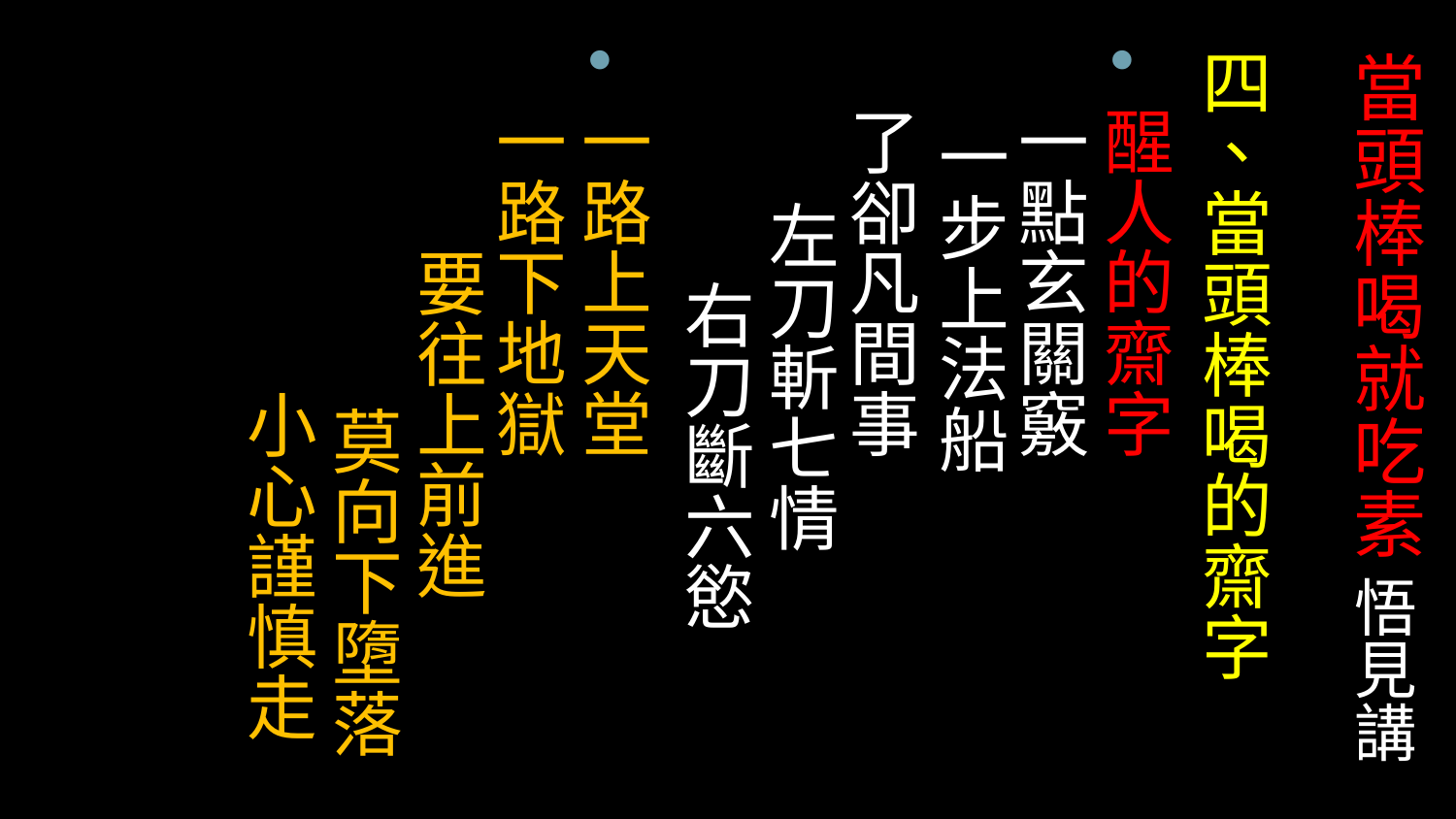

四、當頭棒喝的齋字
醒人的齋字
一點玄關竅                      一步上法船　              了卻凡間事                           左刀斬七情                          右刀斷六慾
一路上天堂                 一路下地獄                              要往上前進                               莫向下墮落                    小心謹慎走

# 當頭棒喝就吃素 悟見講